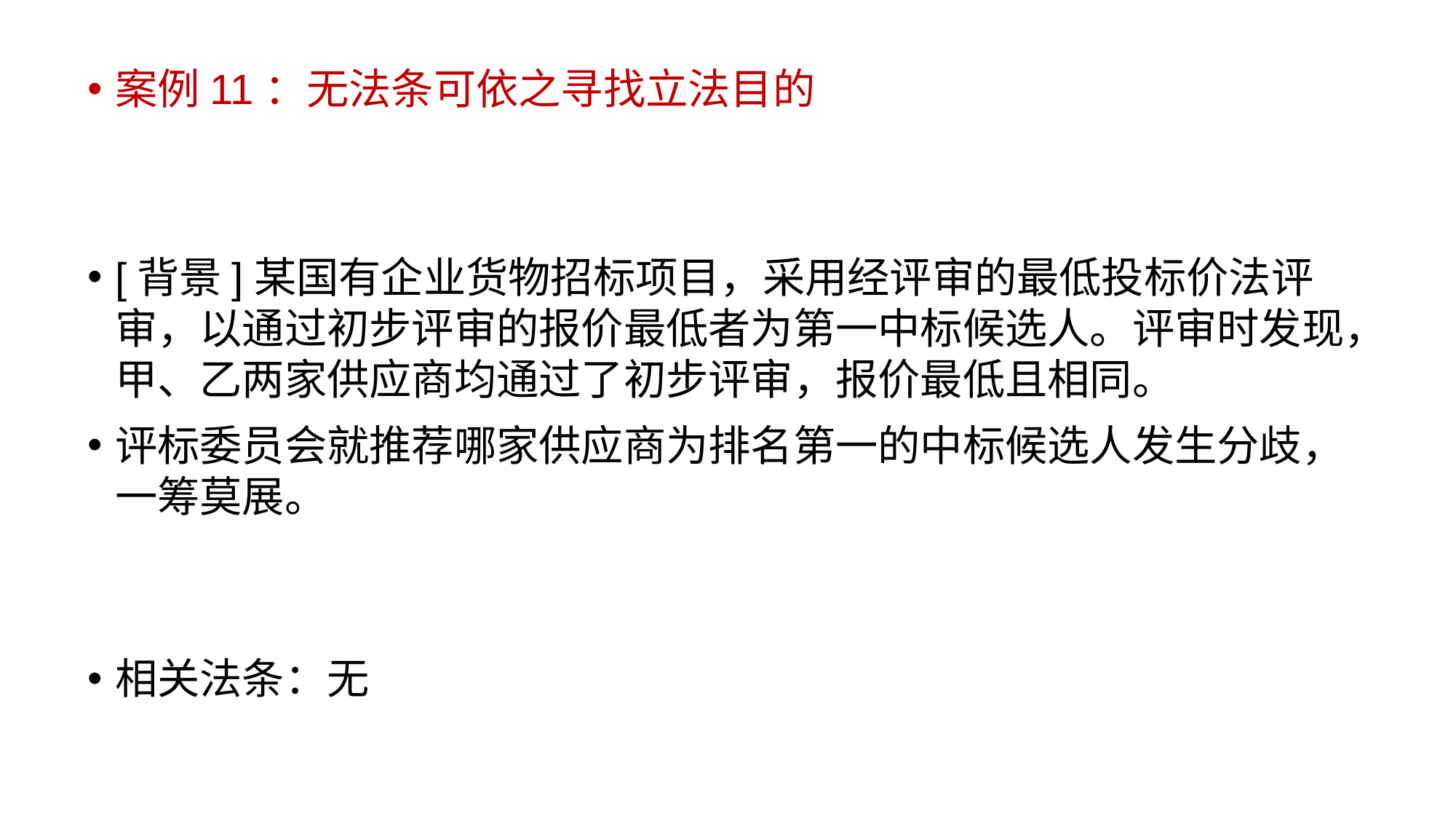

案例11：无法条可依之寻找立法目的

[背景]某国有企业货物招标项目，采用经评审的最低投标价法评审，以通过初步评审的报价最低者为第一中标候选人。评审时发现，甲、乙两家供应商均通过了初步评审，报价最低且相同。
评标委员会就推荐哪家供应商为排名第一的中标候选人发生分歧，一筹莫展。

相关法条：无